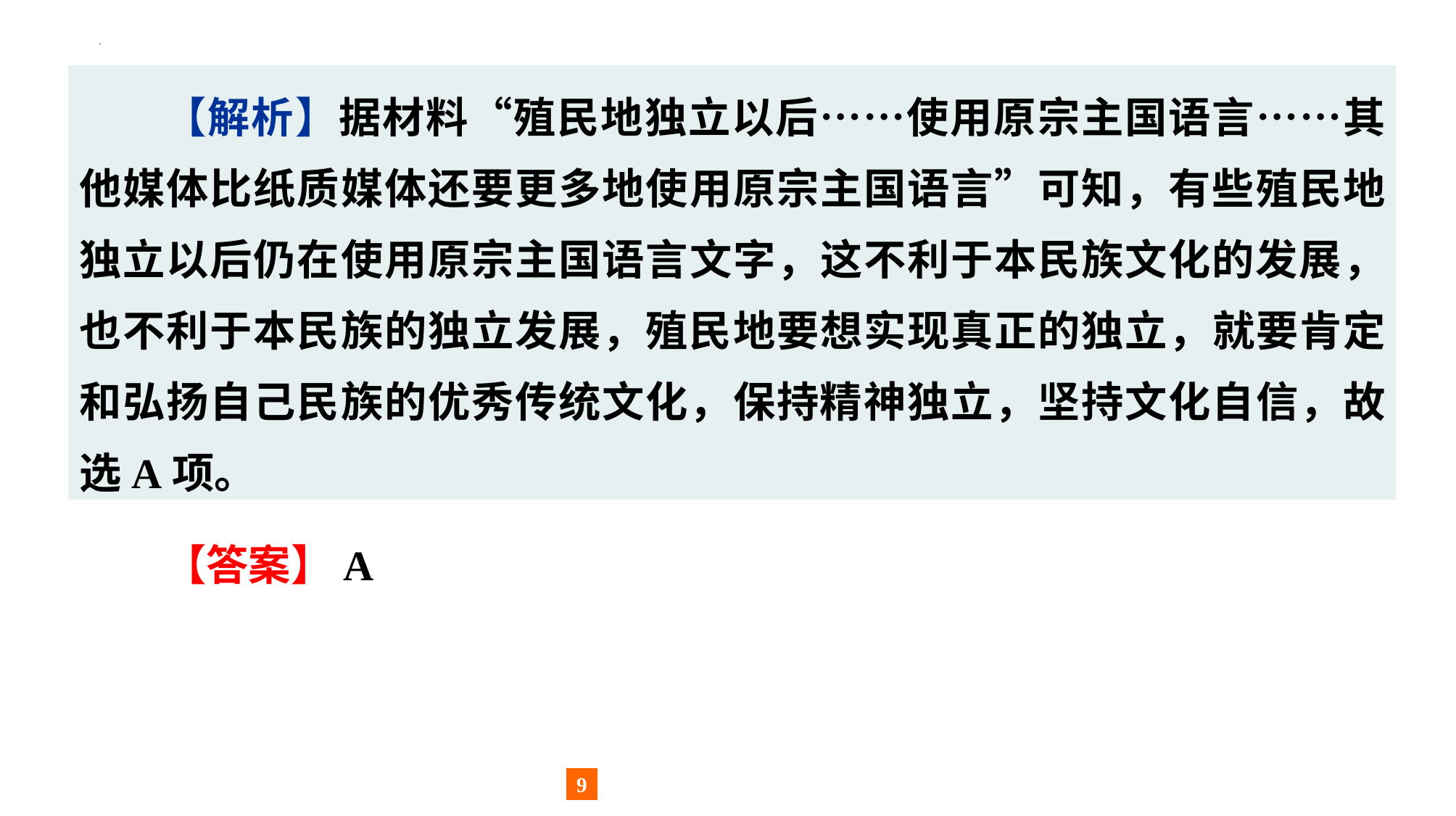

【解析】据材料“殖民地独立以后……使用原宗主国语言……其他媒体比纸质媒体还要更多地使用原宗主国语言”可知，有些殖民地独立以后仍在使用原宗主国语言文字，这不利于本民族文化的发展，也不利于本民族的独立发展，殖民地要想实现真正的独立，就要肯定和弘扬自己民族的优秀传统文化，保持精神独立，坚持文化自信，故选A项。
【答案】A
9